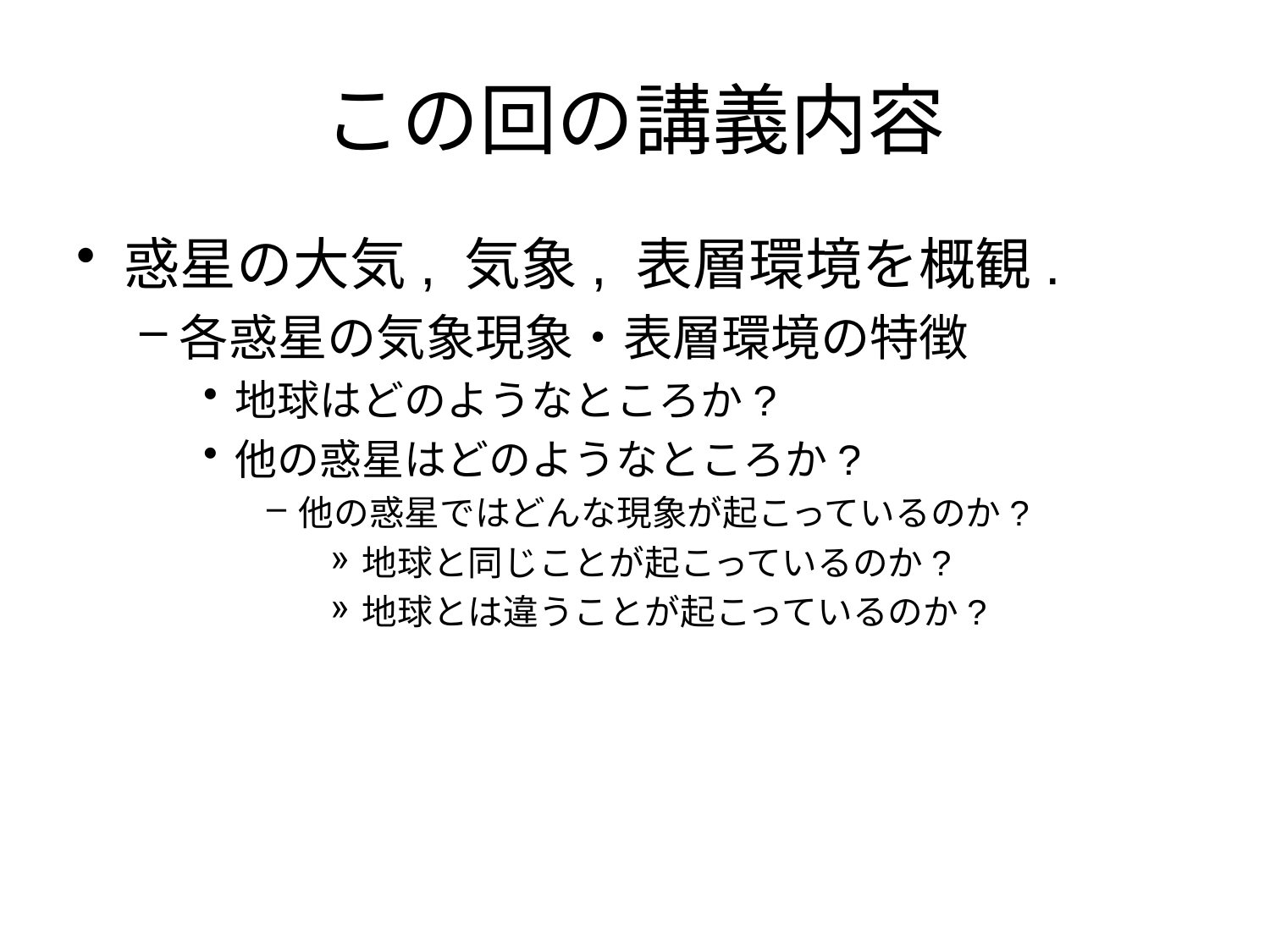

# この回の講義内容
惑星の大気, 気象, 表層環境を概観.
各惑星の気象現象・表層環境の特徴
地球はどのようなところか?
他の惑星はどのようなところか?
他の惑星ではどんな現象が起こっているのか?
地球と同じことが起こっているのか?
地球とは違うことが起こっているのか?